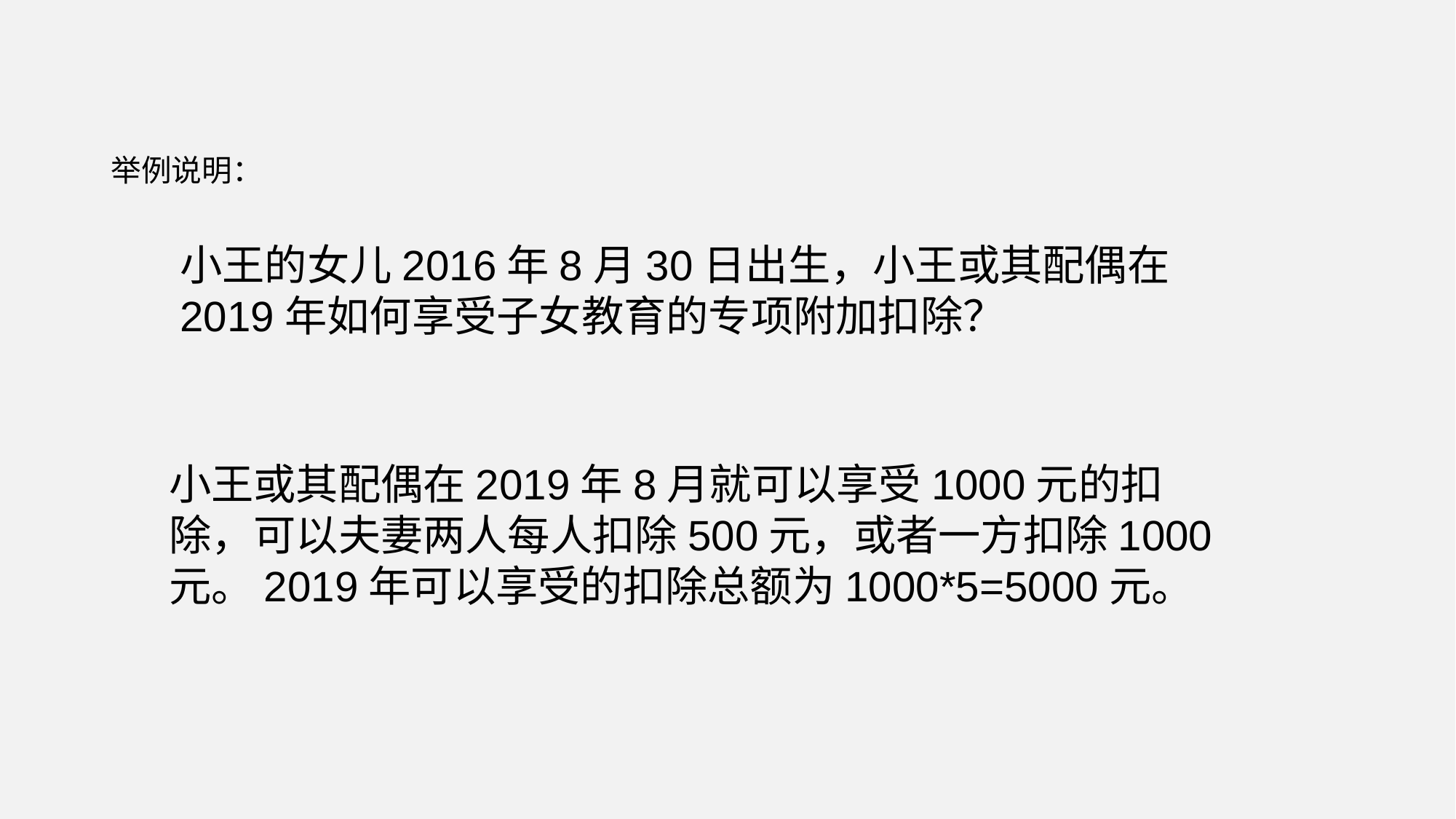

举例说明：
小王的女儿2016年8月30日出生，小王或其配偶在2019年如何享受子女教育的专项附加扣除？

小王或其配偶在2019年8月就可以享受1000元的扣除，可以夫妻两人每人扣除500元，或者一方扣除1000元。2019年可以享受的扣除总额为1000*5=5000元。